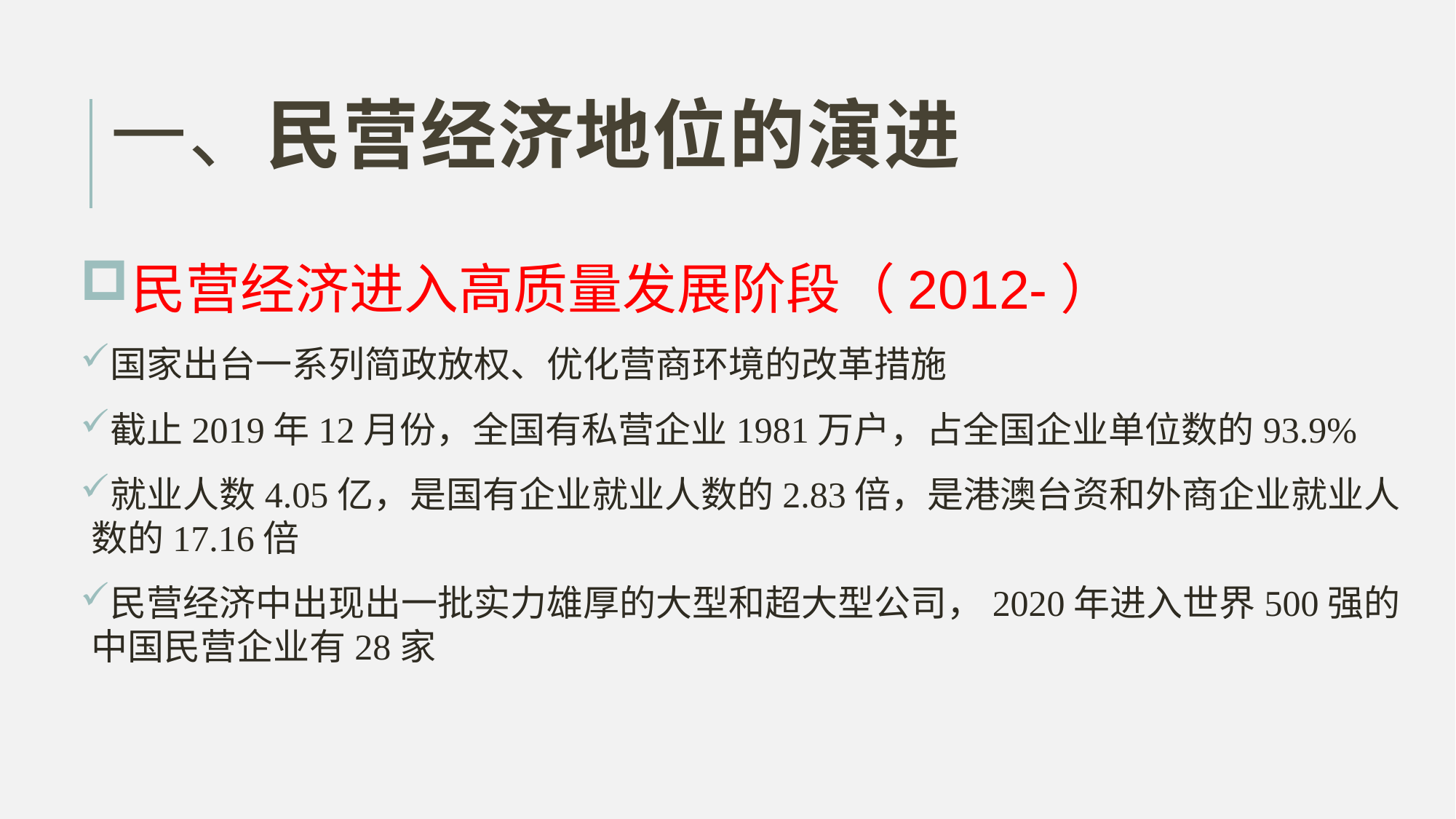

# 一、民营经济地位的演进
民营经济进入高质量发展阶段（2012-）
国家出台一系列简政放权、优化营商环境的改革措施
截止2019年12月份，全国有私营企业1981万户，占全国企业单位数的93.9%
就业人数4.05亿，是国有企业就业人数的2.83倍，是港澳台资和外商企业就业人数的17.16倍
民营经济中出现出一批实力雄厚的大型和超大型公司，2020年进入世界500强的中国民营企业有28家